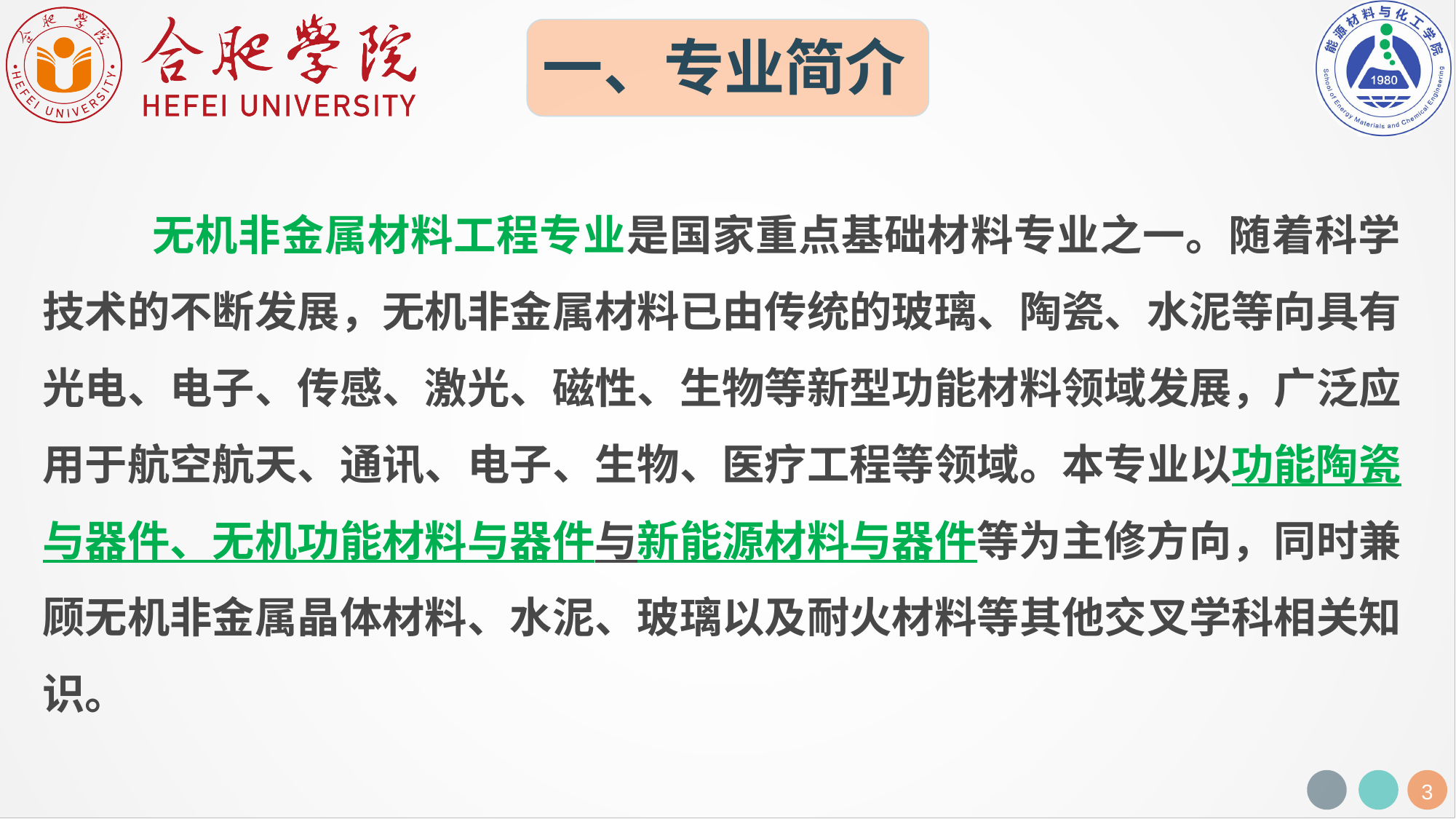

一、专业简介
	无机非金属材料工程专业是国家重点基础材料专业之一。随着科学技术的不断发展，无机非金属材料已由传统的玻璃、陶瓷、水泥等向具有光电、电子、传感、激光、磁性、生物等新型功能材料领域发展，广泛应用于航空航天、通讯、电子、生物、医疗工程等领域。本专业以功能陶瓷与器件、无机功能材料与器件与新能源材料与器件等为主修方向，同时兼顾无机非金属晶体材料、水泥、玻璃以及耐火材料等其他交叉学科相关知识。